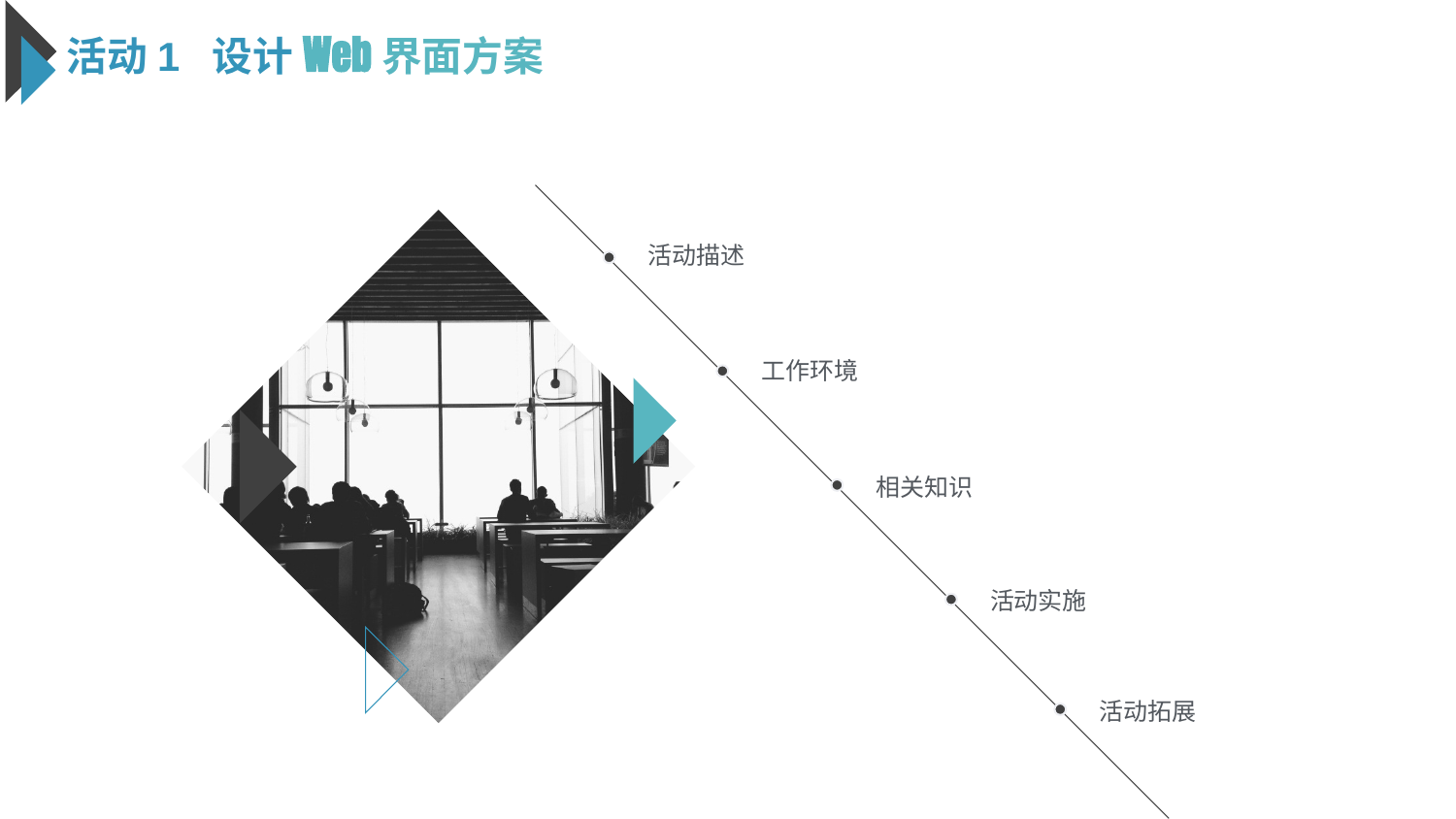

活动1  设计Web界面方案

活动描述

工作环境

相关知识

活动实施

活动拓展